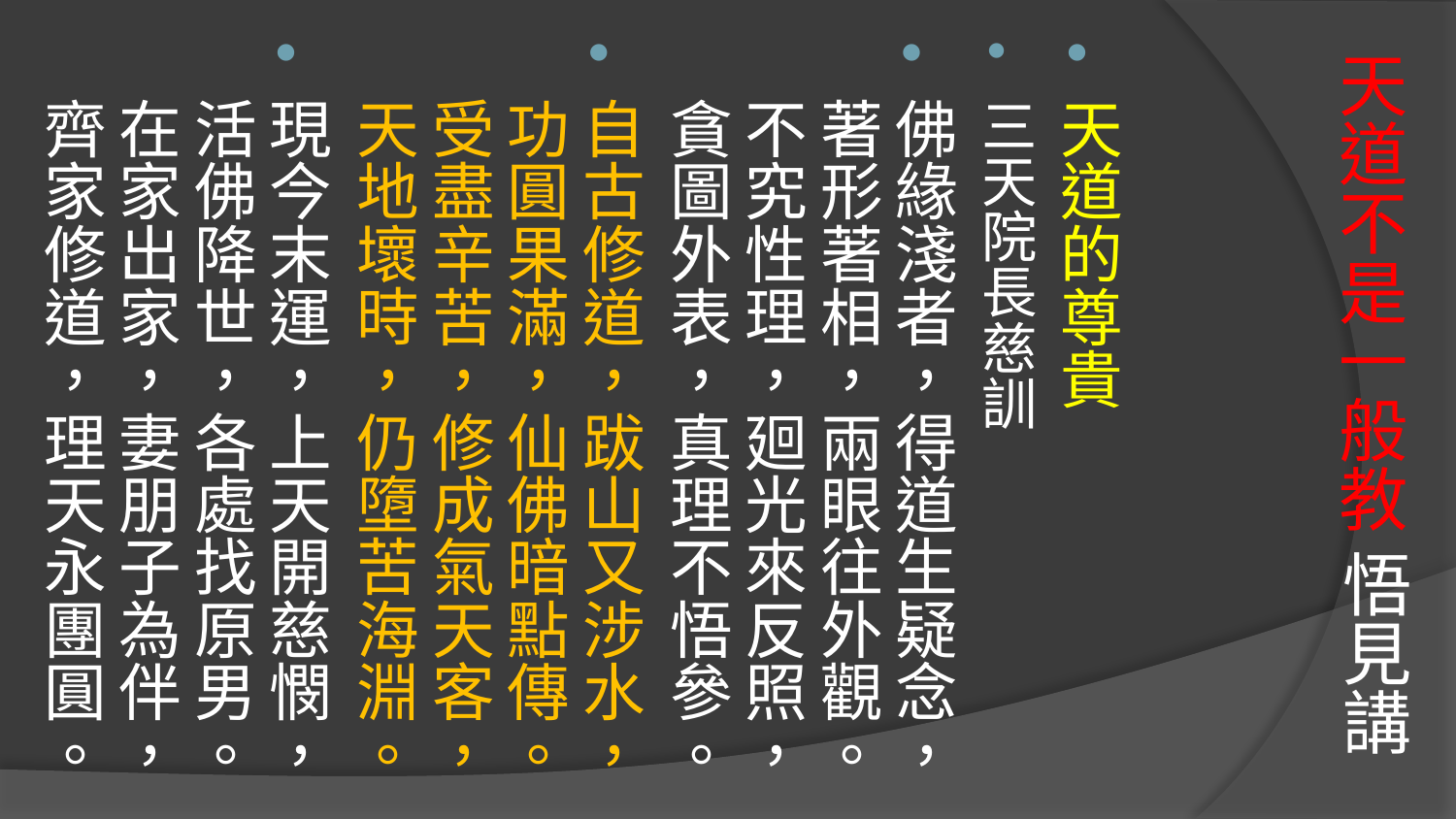

# 天道不是一般教 悟見講
天道的尊貴
三天院長慈訓
佛緣淺者，得道生疑念，
著形著相，兩眼往外觀。
不究性理，廻光來反照，
貪圖外表，真理不悟參。
自古修道，跋山又涉水，
功圓果滿，仙佛暗點傳。
受盡辛苦，修成氣天客，
天地壞時，仍墮苦海淵。
現今末運，上天開慈憫，
活佛降世，各處找原男。
在家出家，妻朋子為伴，
齊家修道，理天永團圓。